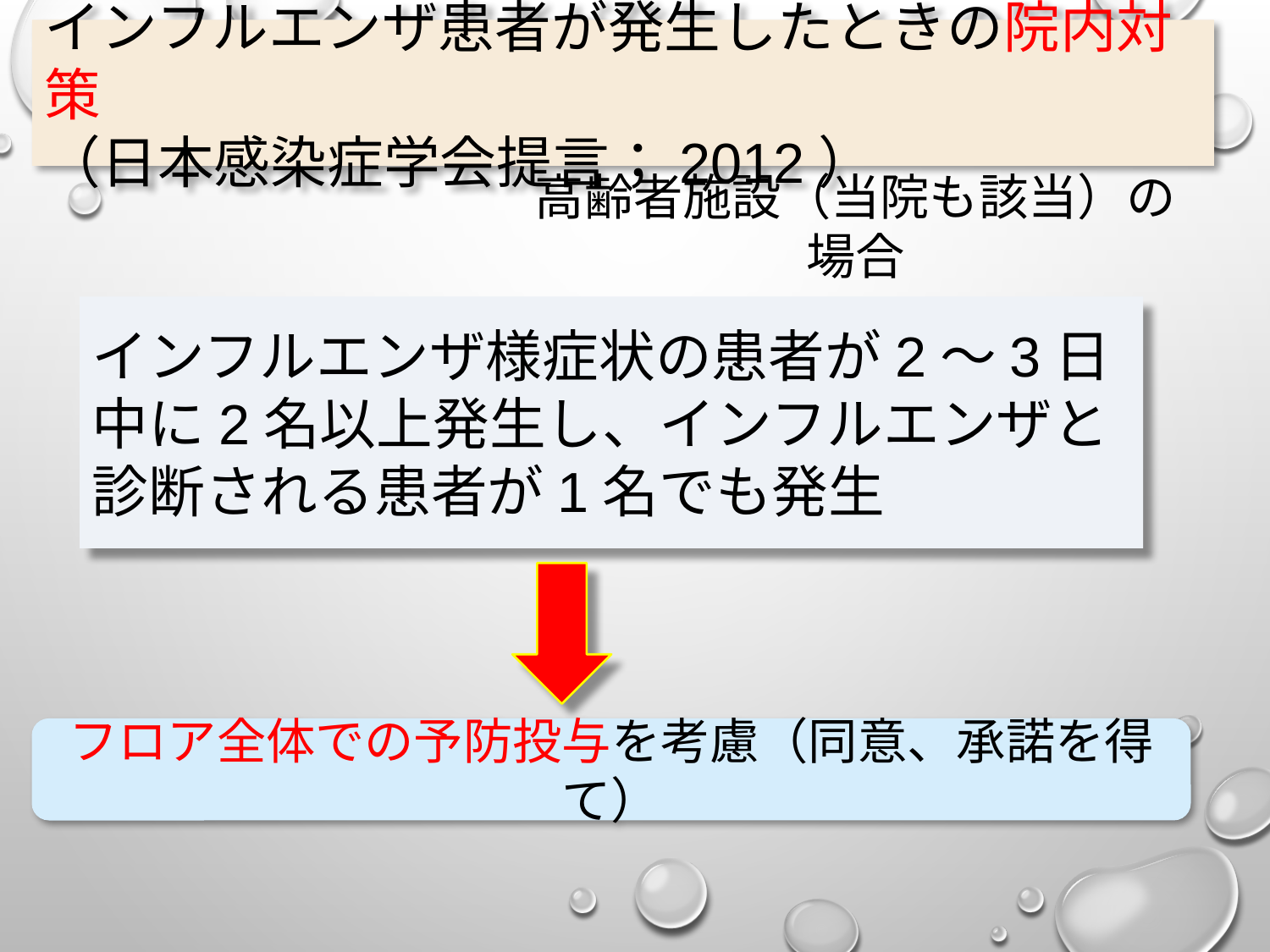

インフルエンザ患者が発生したときの院内対策
（日本感染症学会提言；2012）
高齢者施設（当院も該当）の場合
インフルエンザ様症状の患者が2～3日中に2名以上発生し、インフルエンザと診断される患者が1名でも発生

フロア全体での予防投与を考慮（同意、承諾を得て）